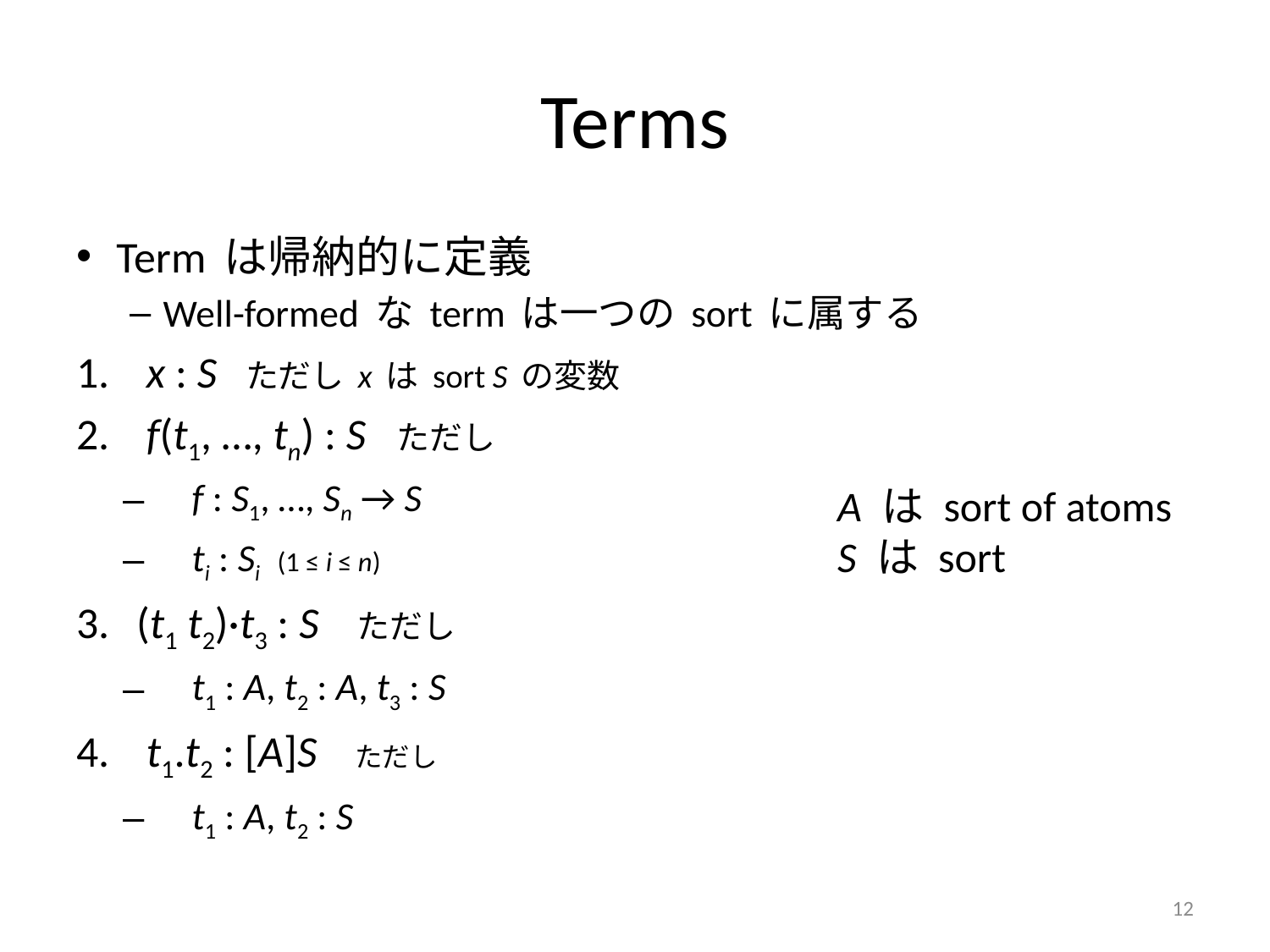

# Terms
Term は帰納的に定義
Well-formed な term は一つの sort に属する
 x : S   ただし x は sort S の変数
 f(t1, …, tn) : S   ただし
 f : S1, …, Sn → S
 ti : Si  (1 ≤ i ≤ n)
(t1 t2)·t3 : S   ただし
 t1 : A, t2 : A, t3 : S
 t1.t2 : [A]S   ただし
 t1 : A, t2 : S
A は sort of atoms
S は sort
12